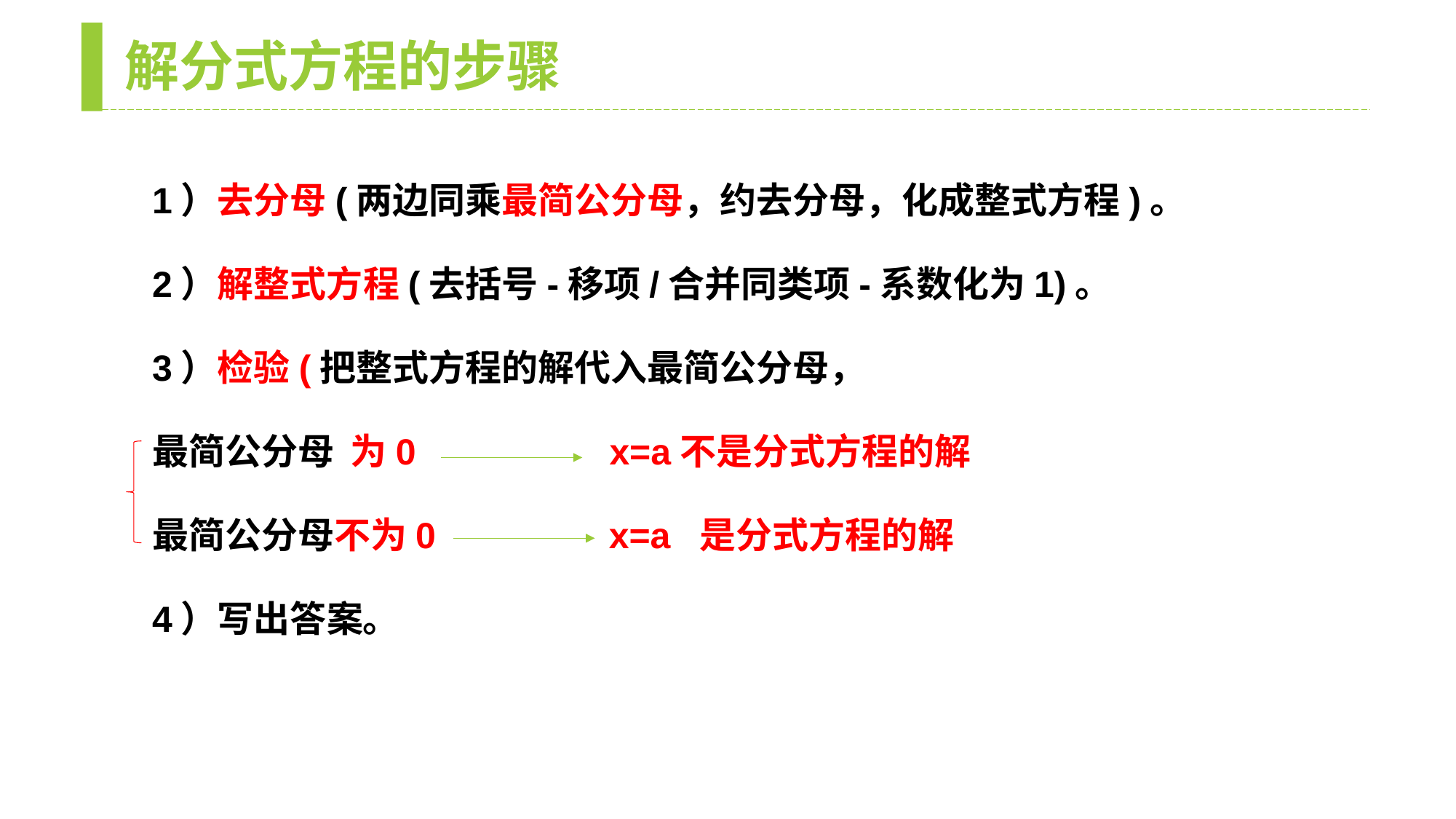

解分式方程的步骤
1）去分母(两边同乘最简公分母，约去分母，化成整式方程)。
2）解整式方程(去括号-移项/合并同类项-系数化为1)。
3）检验(把整式方程的解代入最简公分母，
最简公分母  为0                   x=a不是分式方程的解
最简公分母不为0                 x=a  是分式方程的解
4）写出答案。